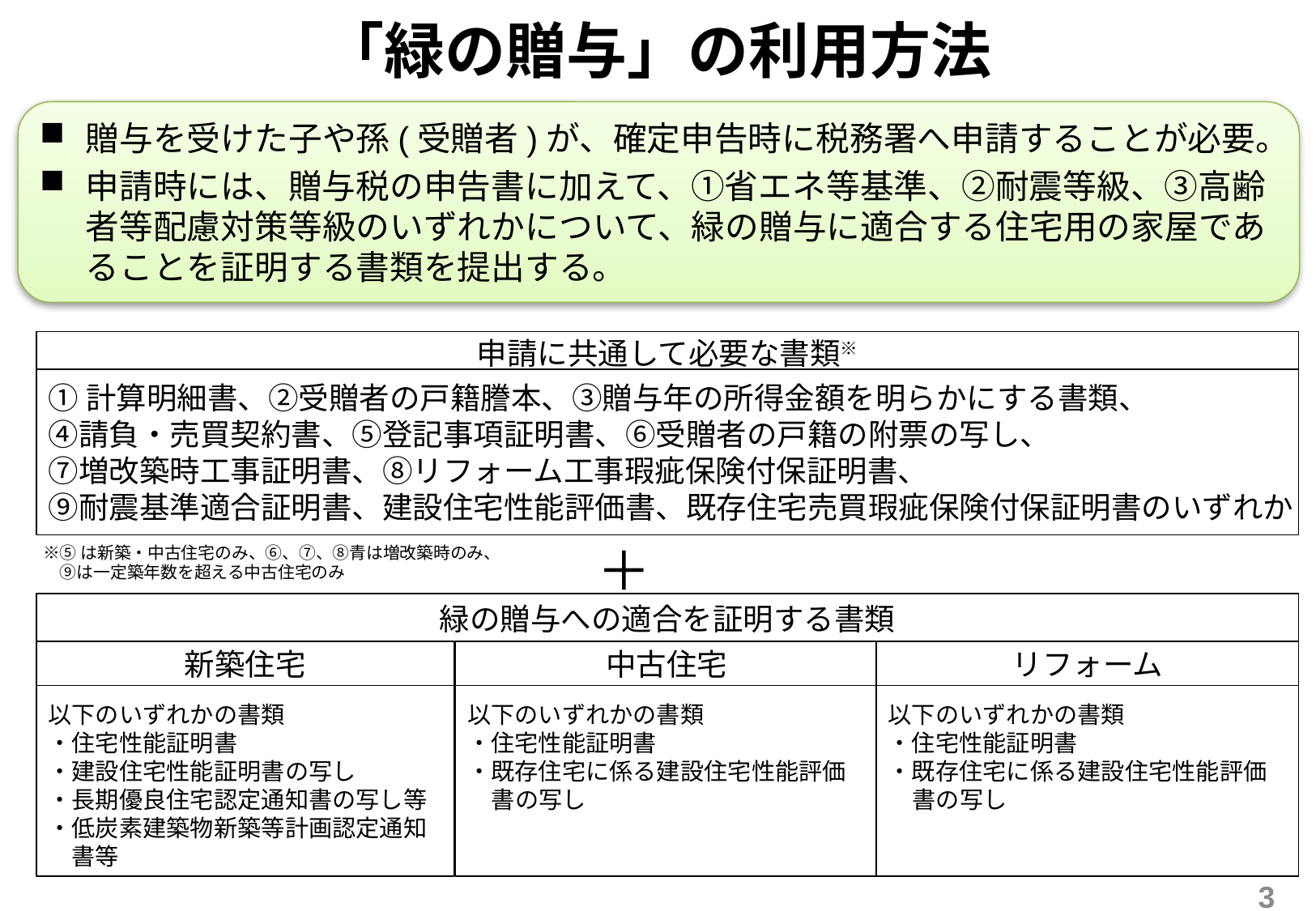

「緑の贈与」の利用方法
贈与を受けた子や孫(受贈者)が、確定申告時に税務署へ申請することが必要。
申請時には、贈与税の申告書に加えて、①省エネ等基準、②耐震等級、③高齢者等配慮対策等級のいずれかについて、緑の贈与に適合する住宅用の家屋であることを証明する書類を提出する。

申請に共通して必要な書類※
①計算明細書、②受贈者の戸籍謄本、③贈与年の所得金額を明らかにする書類、
④請負・売買契約書、⑤登記事項証明書、⑥受贈者の戸籍の附票の写し、
⑦増改築時工事証明書、⑧リフォーム工事瑕疵保険付保証明書、
⑨耐震基準適合証明書、建設住宅性能評価書、既存住宅売買瑕疵保険付保証明書のいずれか
＋
※⑤は新築・中古住宅のみ、⑥、⑦、⑧青は増改築時のみ、
　⑨は一定築年数を超える中古住宅のみ
緑の贈与への適合を証明する書類
新築住宅
中古住宅
リフォーム
以下のいずれかの書類
・住宅性能証明書
・建設住宅性能証明書の写し
・長期優良住宅認定通知書の写し等
・低炭素建築物新築等計画認定通知書等
以下のいずれかの書類
・住宅性能証明書
・既存住宅に係る建設住宅性能評価書の写し

以下のいずれかの書類
・住宅性能証明書
・既存住宅に係る建設住宅性能評価書の写し

3